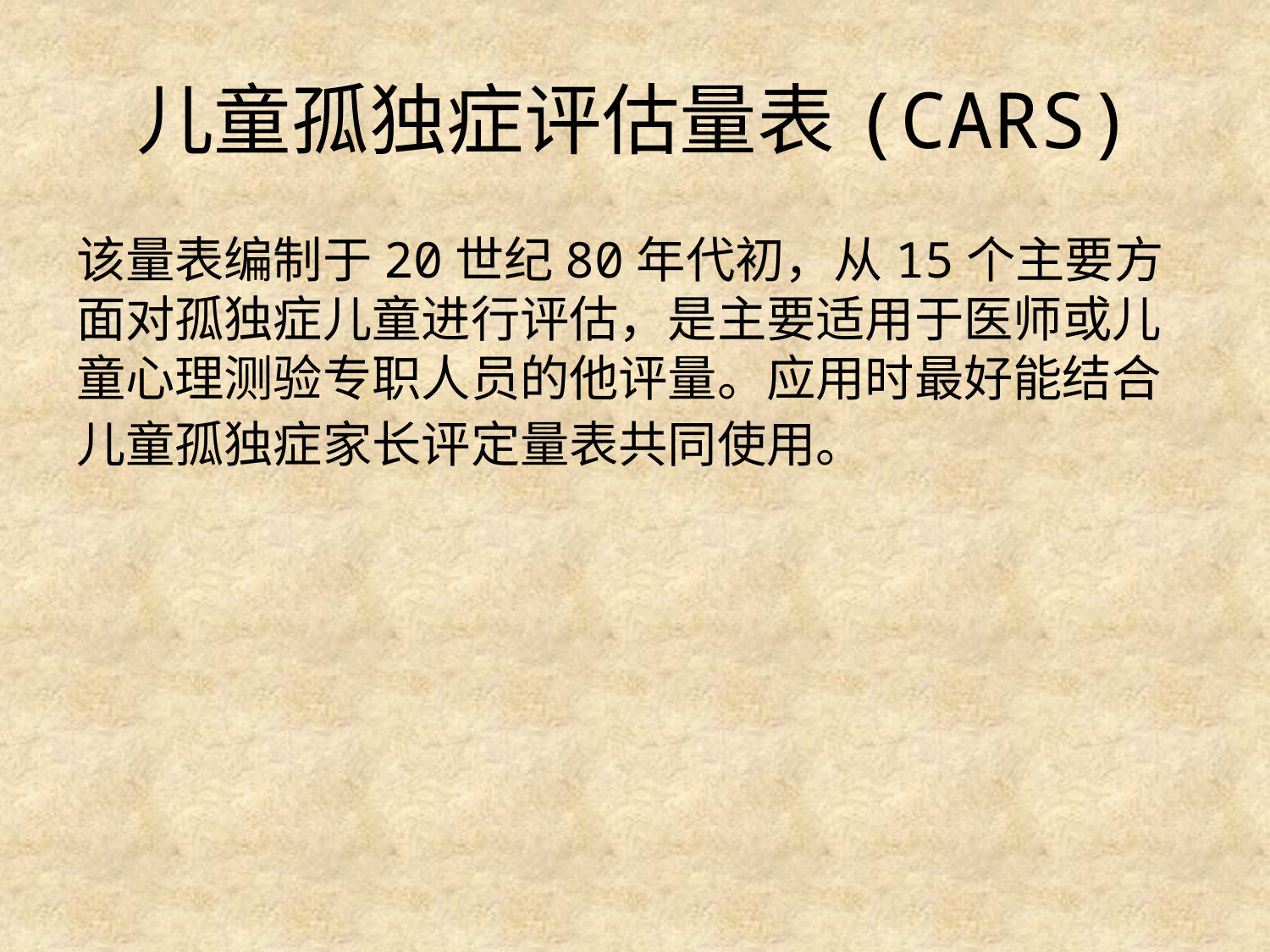

儿童孤独症评估量表(CARS)
该量表编制于20世纪80年代初，从15个主要方面对孤独症儿童进行评估，是主要适用于医师或儿童心理测验专职人员的他评量。应用时最好能结合儿童孤独症家长评定量表共同使用。